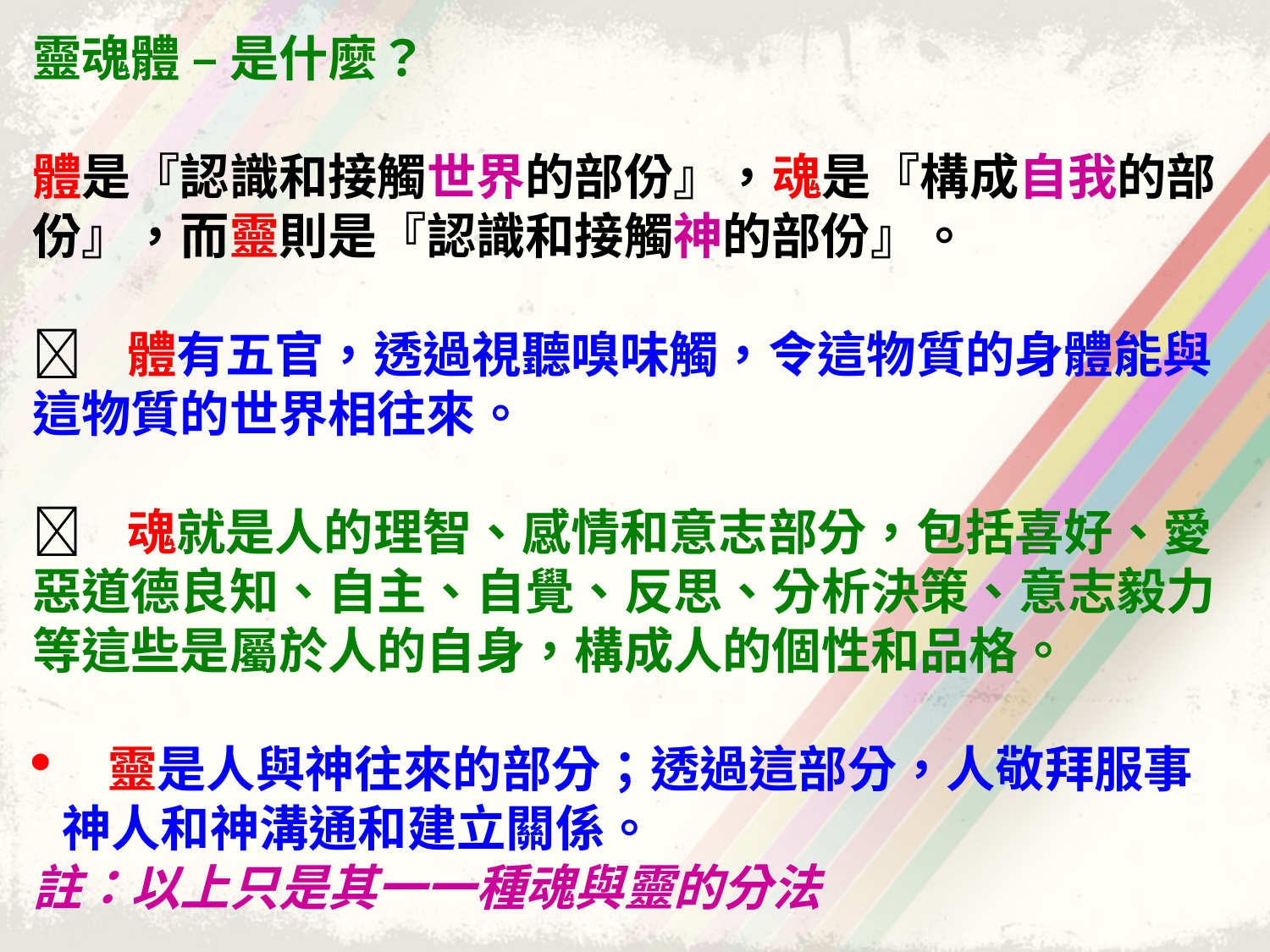

靈魂體 – 是什麼？

體是『認識和接觸世界的部份』，魂是『構成自我的部份』，而靈則是『認識和接觸神的部份』。

•   體有五官，透過視聽嗅味觸，令這物質的身體能與這物質的世界相往來。

•   魂就是人的理智、感情和意志部分，包括喜好、愛惡道德良知、自主、自覺、反思、分析決策、意志毅力等這些是屬於人的自身，構成人的個性和品格。

   靈是人與神往來的部分；透過這部分，人敬拜服事神人和神溝通和建立關係。
註：以上只是其一一種魂與靈的分法